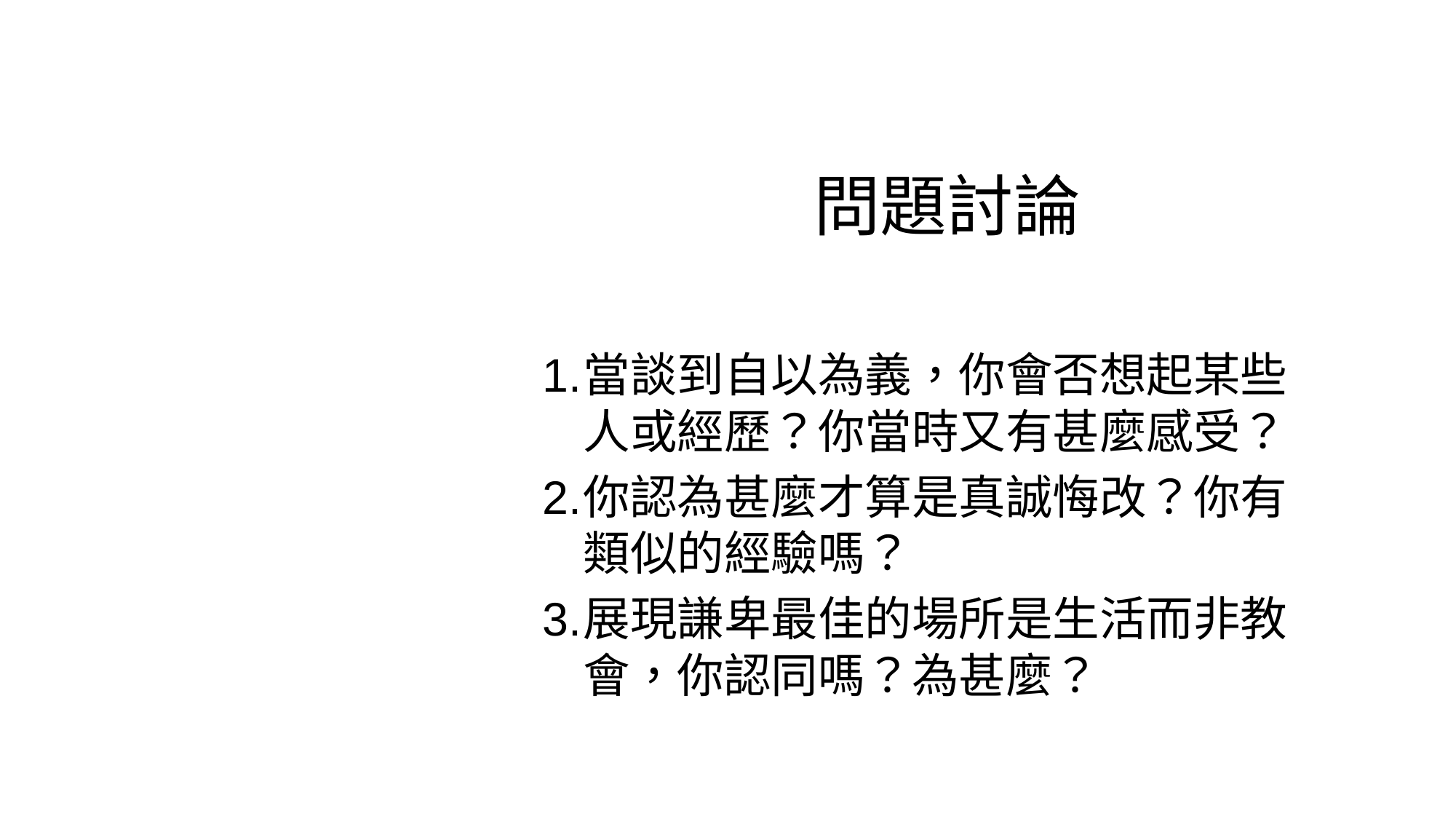

問題討論
當談到自以為義，你會否想起某些人或經歷？你當時又有甚麼感受？
你認為甚麼才算是真誠悔改？你有類似的經驗嗎？
展現謙卑最佳的場所是生活而非教會，你認同嗎？為甚麼？